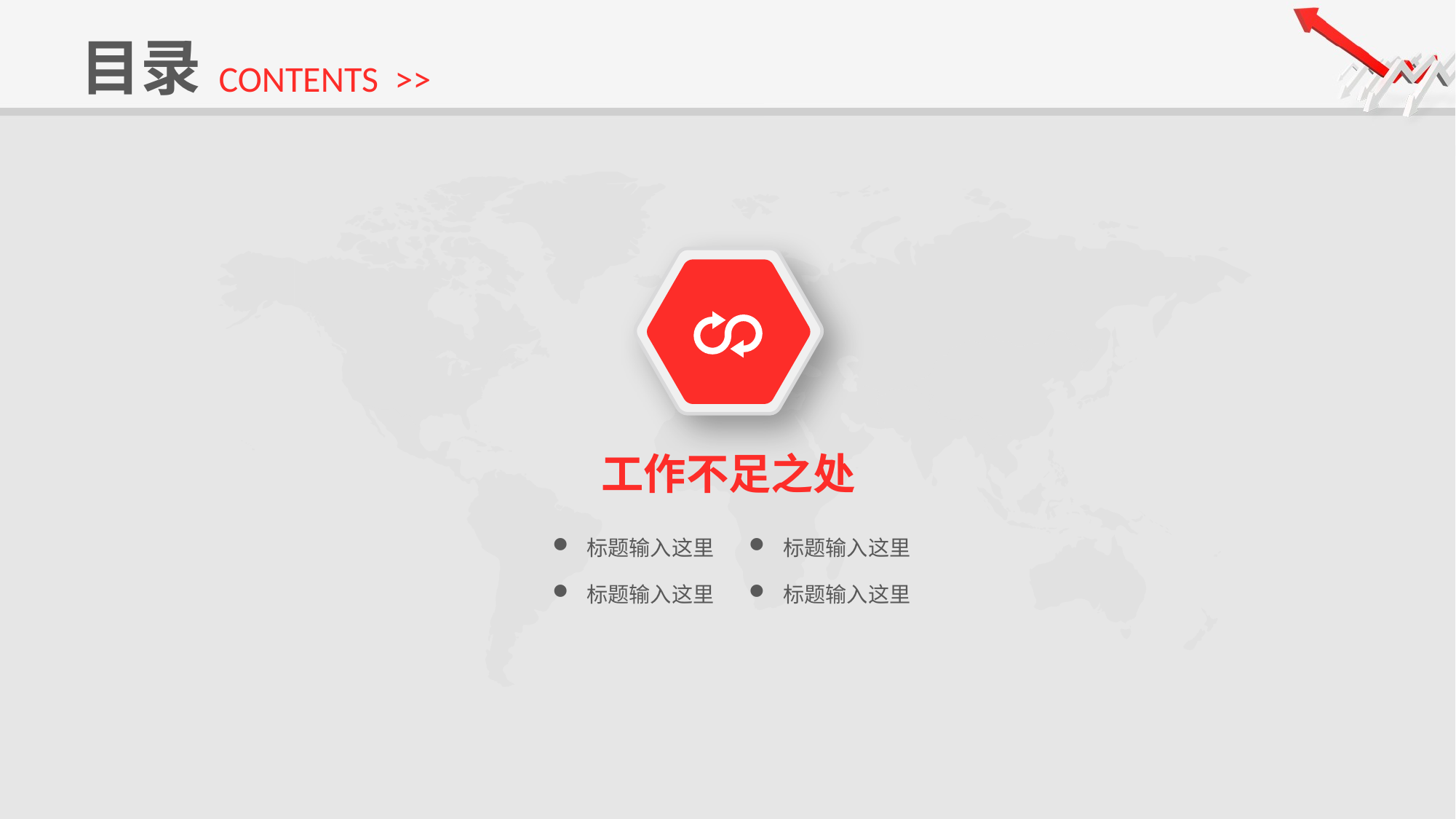

目录
CONTENTS  >>

工作不足之处
标题输入这里
标题输入这里
标题输入这里
标题输入这里